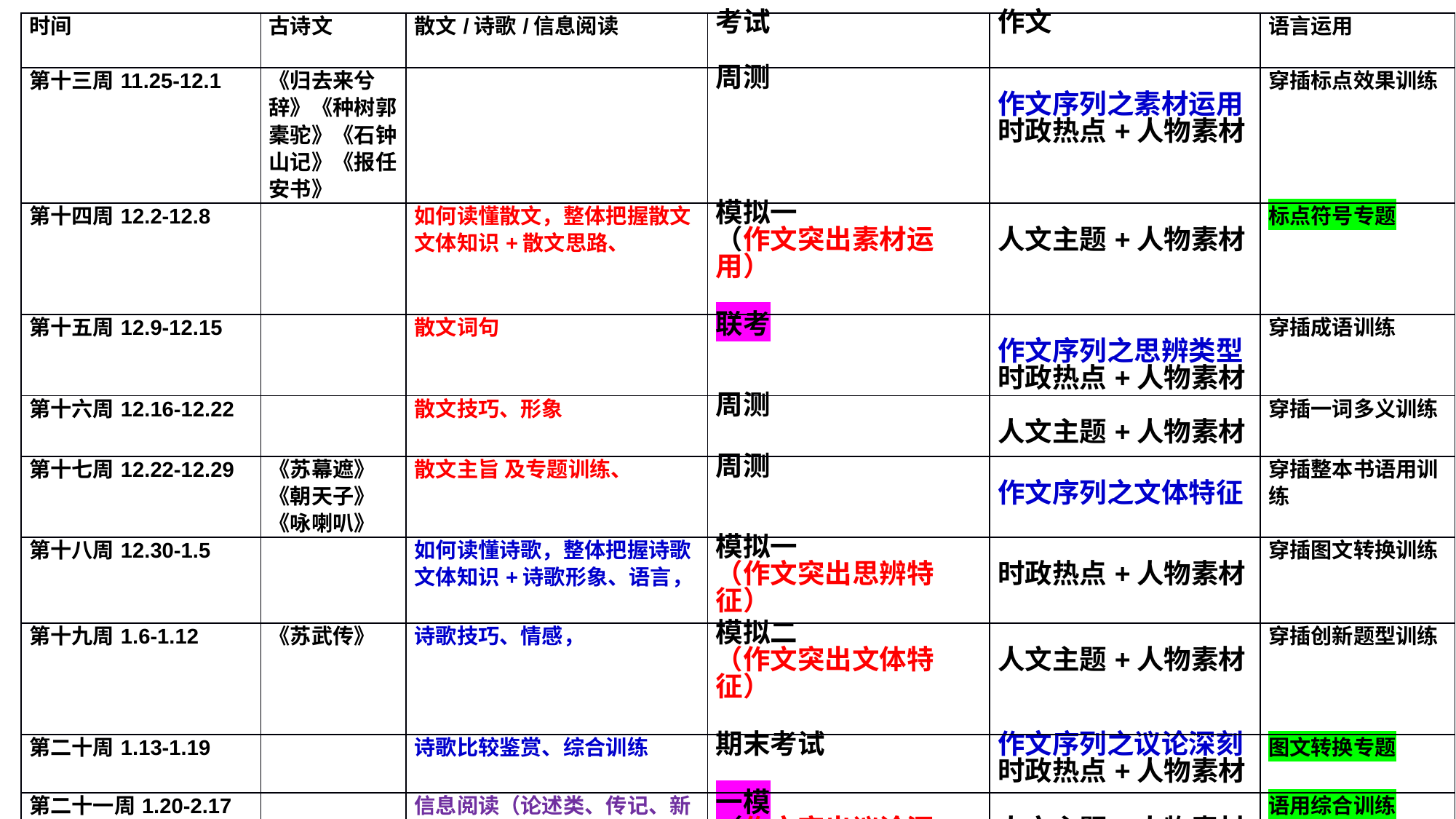

| 时间 | 古诗文 | 散文/诗歌/信息阅读 | 考试 | 作文 | 语言运用 |
| --- | --- | --- | --- | --- | --- |
| 第十三周11.25-12.1 | 《归去来兮辞》《种树郭橐驼》《石钟山记》《报任安书》 |  | 周测 | 作文序列之素材运用 时政热点+人物素材 | 穿插标点效果训练 |
| 第十四周12.2-12.8 |  | 如何读懂散文，整体把握散文文体知识+散文思路、 | 模拟一 （作文突出素材运用） | 人文主题+人物素材 | 标点符号专题 |
| 第十五周12.9-12.15 |  | 散文词句 | 联考 | 作文序列之思辨类型 时政热点+人物素材 | 穿插成语训练 |
| 第十六周12.16-12.22 |  | 散文技巧、形象 | 周测 | 人文主题+人物素材 | 穿插一词多义训练 |
| 第十七周12.22-12.29 | 《苏幕遮》 《朝天子》 《咏喇叭》 | 散文主旨 及专题训练、 | 周测 | 作文序列之文体特征 | 穿插整本书语用训练 |
| 第十八周12.30-1.5 |  | 如何读懂诗歌，整体把握诗歌文体知识+诗歌形象、语言， | 模拟一 （作文突出思辨特征） | 时政热点+人物素材 | 穿插图文转换训练 |
| 第十九周1.6-1.12 | 《苏武传》 | 诗歌技巧、情感， | 模拟二 （作文突出文体特征） | 人文主题+人物素材 | 穿插创新题型训练 |
| 第二十周1.13-1.19 |  | 诗歌比较鉴赏、综合训练 | 期末考试 | 作文序列之议论深刻 时政热点+人物素材 | 图文转换专题 |
| 第二十一周1.20-2.17 |  | 信息阅读（论述类、传记、新闻、科普文） | 一模 （作文突出议论深刻） | 人文主题+人物素材 | 语用综合训练 |